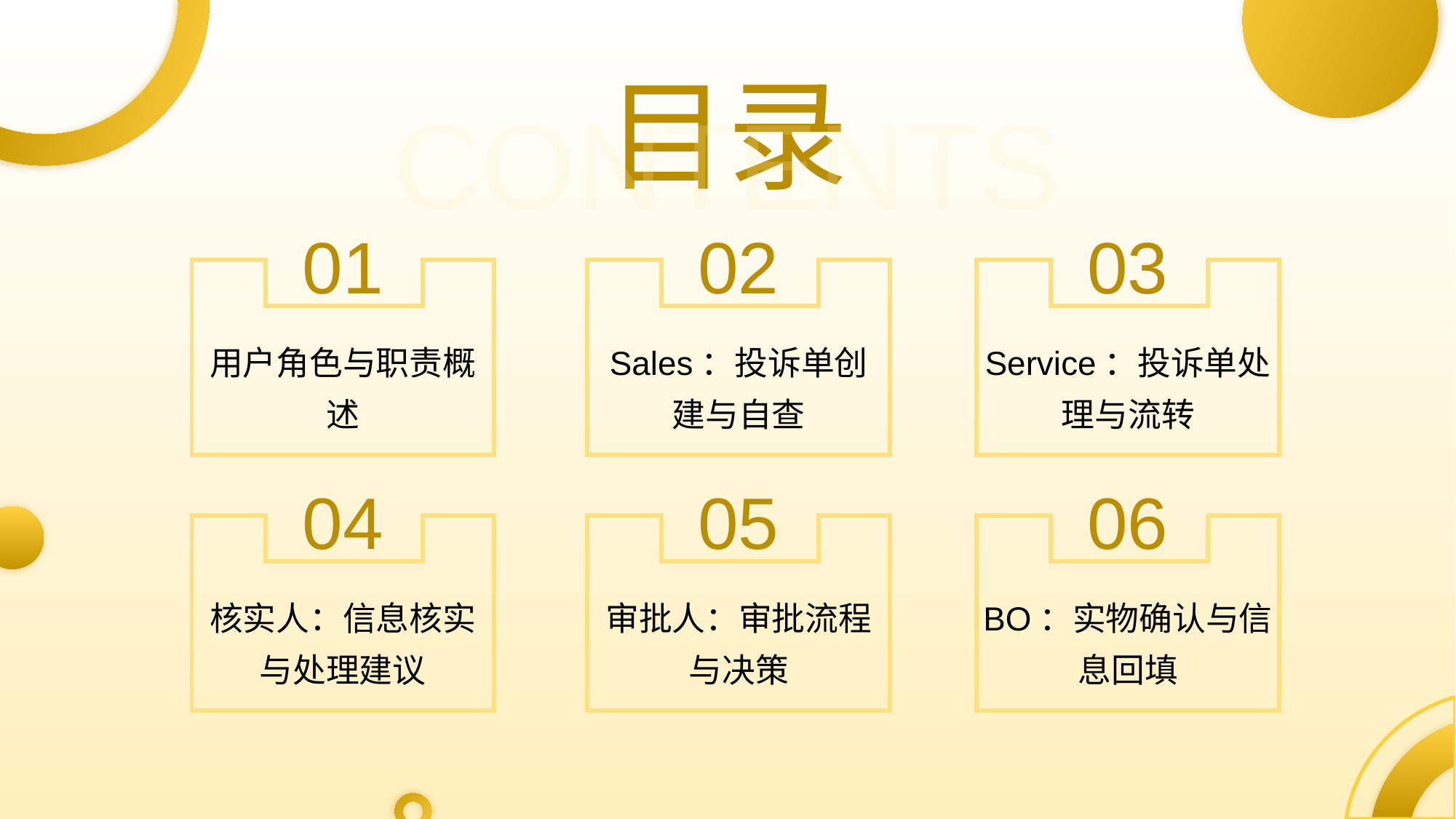

目录
CONTENTS
01
02
03

用户角色与职责概述
Sales：投诉单创建与自查
Service：投诉单处理与流转
04
05
06

核实人：信息核实与处理建议
审批人：审批流程与决策
BO：实物确认与信息回填